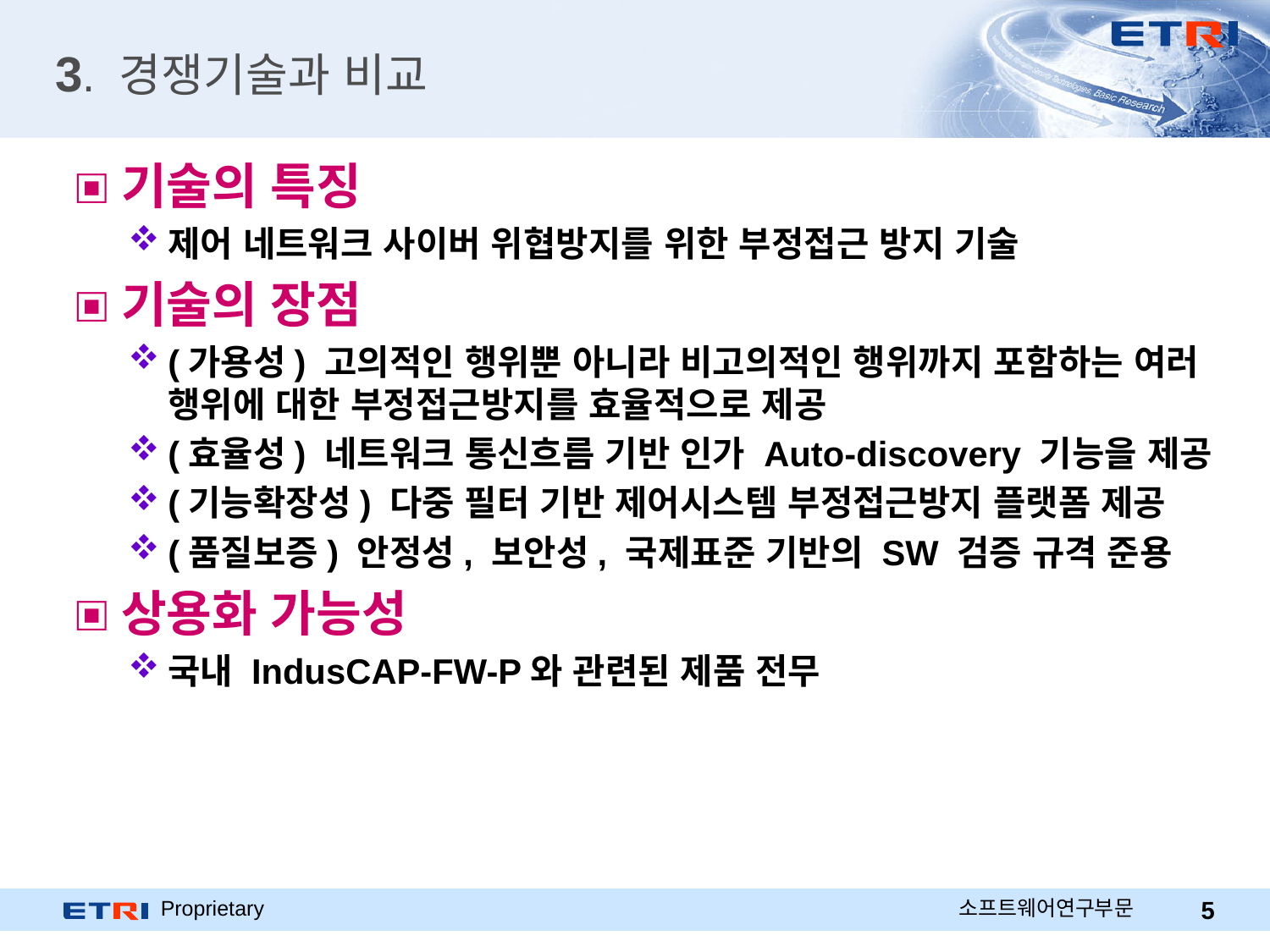

# 3. 경쟁기술과 비교
기술의 특징
제어 네트워크 사이버 위협방지를 위한 부정접근 방지 기술
기술의 장점
(가용성) 고의적인 행위뿐 아니라 비고의적인 행위까지 포함하는 여러 행위에 대한 부정접근방지를 효율적으로 제공
(효율성) 네트워크 통신흐름 기반 인가 Auto-discovery 기능을 제공
(기능확장성) 다중 필터 기반 제어시스템 부정접근방지 플랫폼 제공
(품질보증) 안정성, 보안성, 국제표준 기반의 SW 검증 규격 준용
상용화 가능성
국내 IndusCAP-FW-P와 관련된 제품 전무
소프트웨어연구부문
5